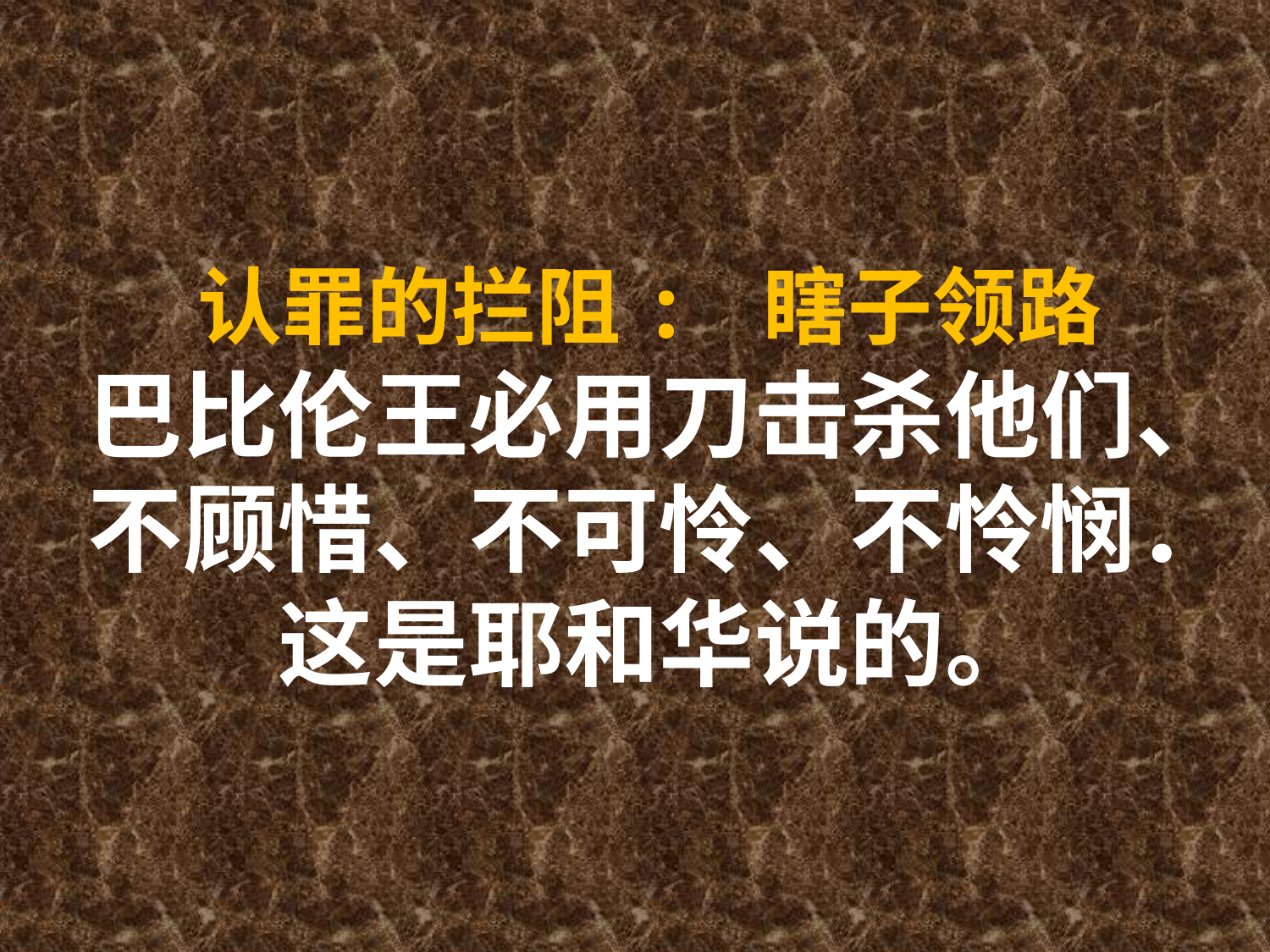

# 认罪的拦阻: 瞎子领路 巴比伦王必用刀击杀他们、不顾惜、不可怜、不怜悯．这是耶和华说的。